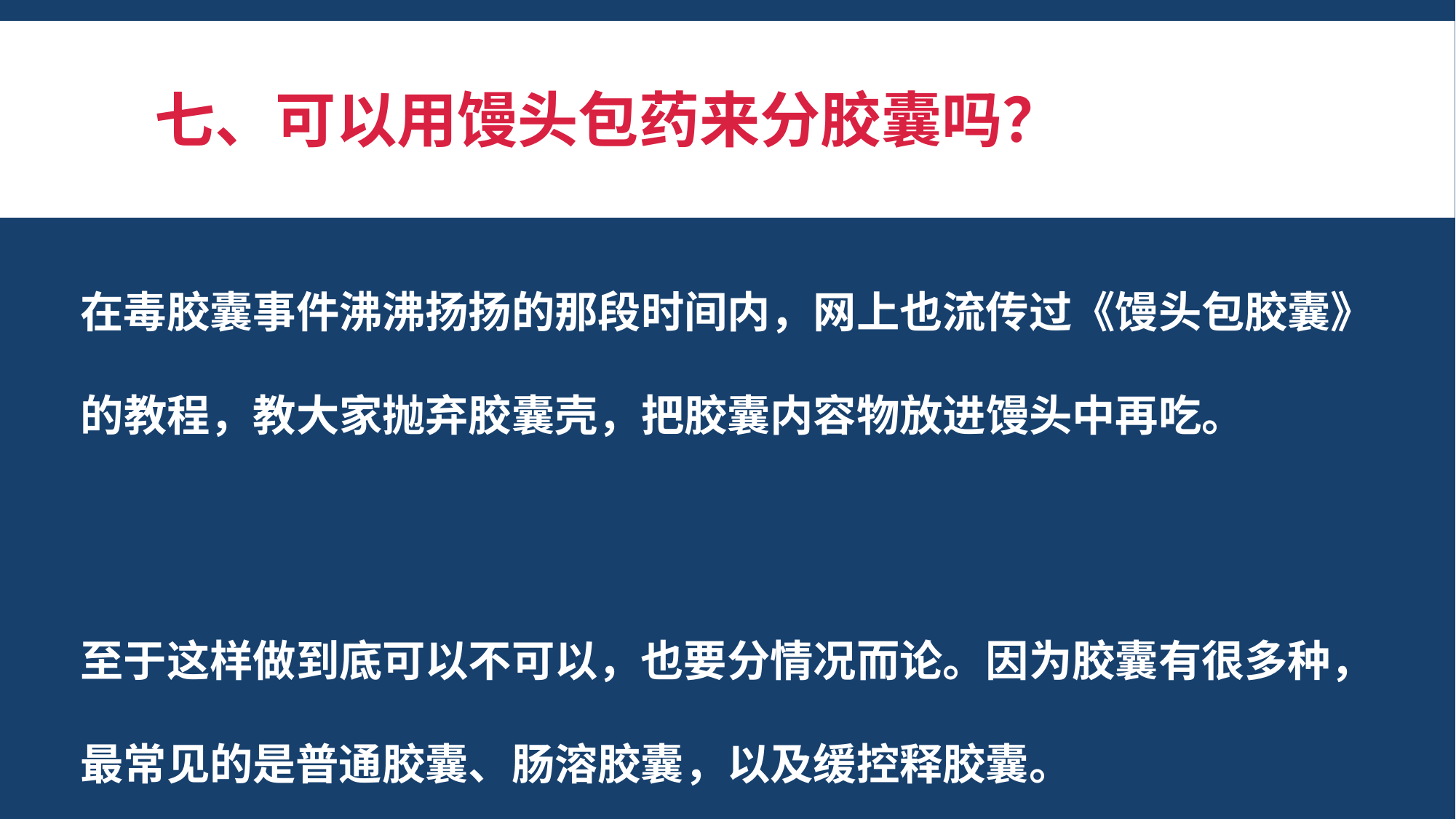

# 七、可以用馒头包药来分胶囊吗？
在毒胶囊事件沸沸扬扬的那段时间内，网上也流传过《馒头包胶囊》的教程，教大家抛弃胶囊壳，把胶囊内容物放进馒头中再吃。

至于这样做到底可以不可以，也要分情况而论。因为胶囊有很多种，最常见的是普通胶囊、肠溶胶囊，以及缓控释胶囊。